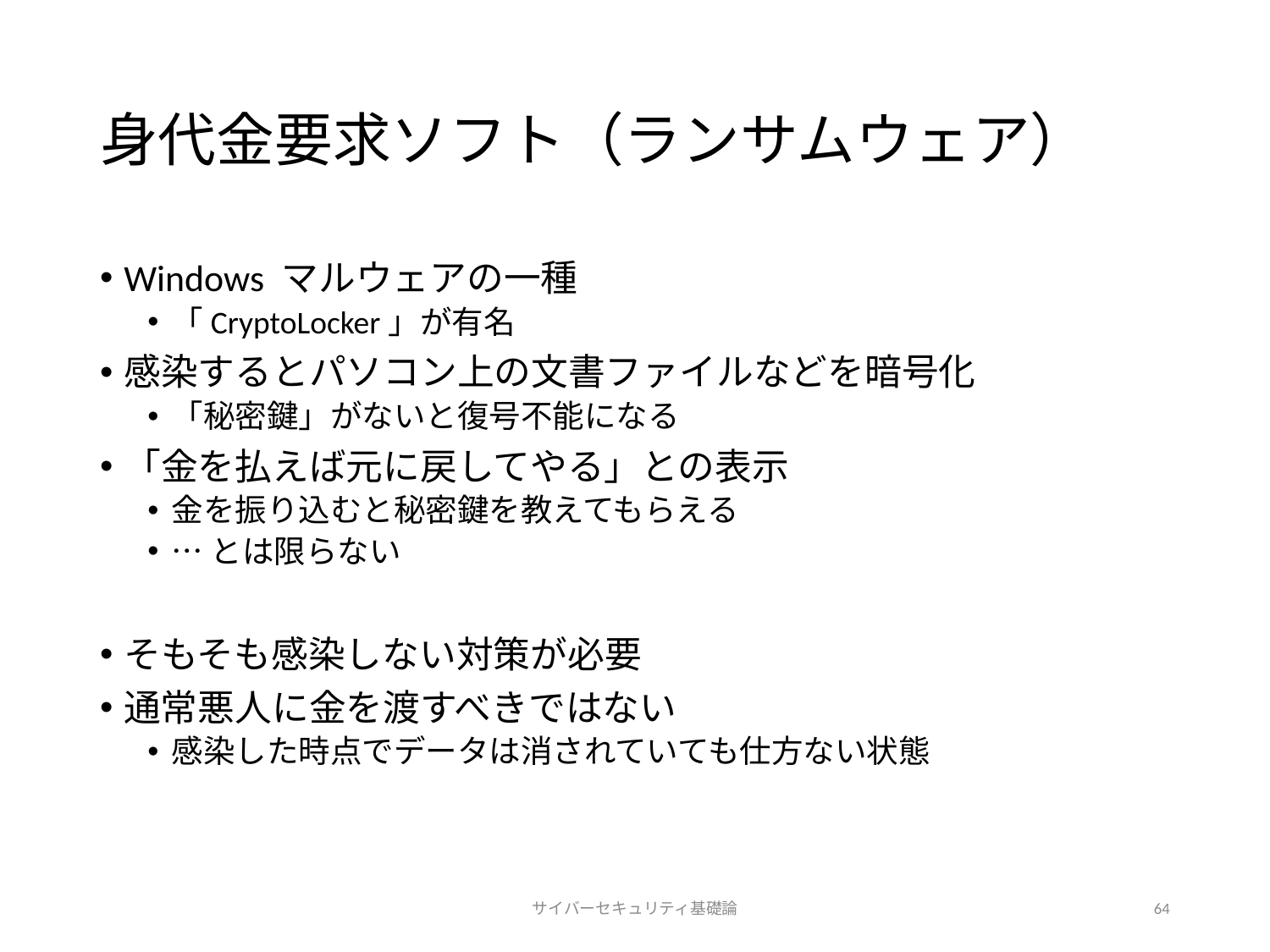

# 身代金要求ソフト（ランサムウェア）
Windows マルウェアの一種
「CryptoLocker」が有名
感染するとパソコン上の文書ファイルなどを暗号化
「秘密鍵」がないと復号不能になる
「金を払えば元に戻してやる」との表示
金を振り込むと秘密鍵を教えてもらえる
…とは限らない

そもそも感染しない対策が必要
通常悪人に金を渡すべきではない
感染した時点でデータは消されていても仕方ない状態

サイバーセキュリティ基礎論
64